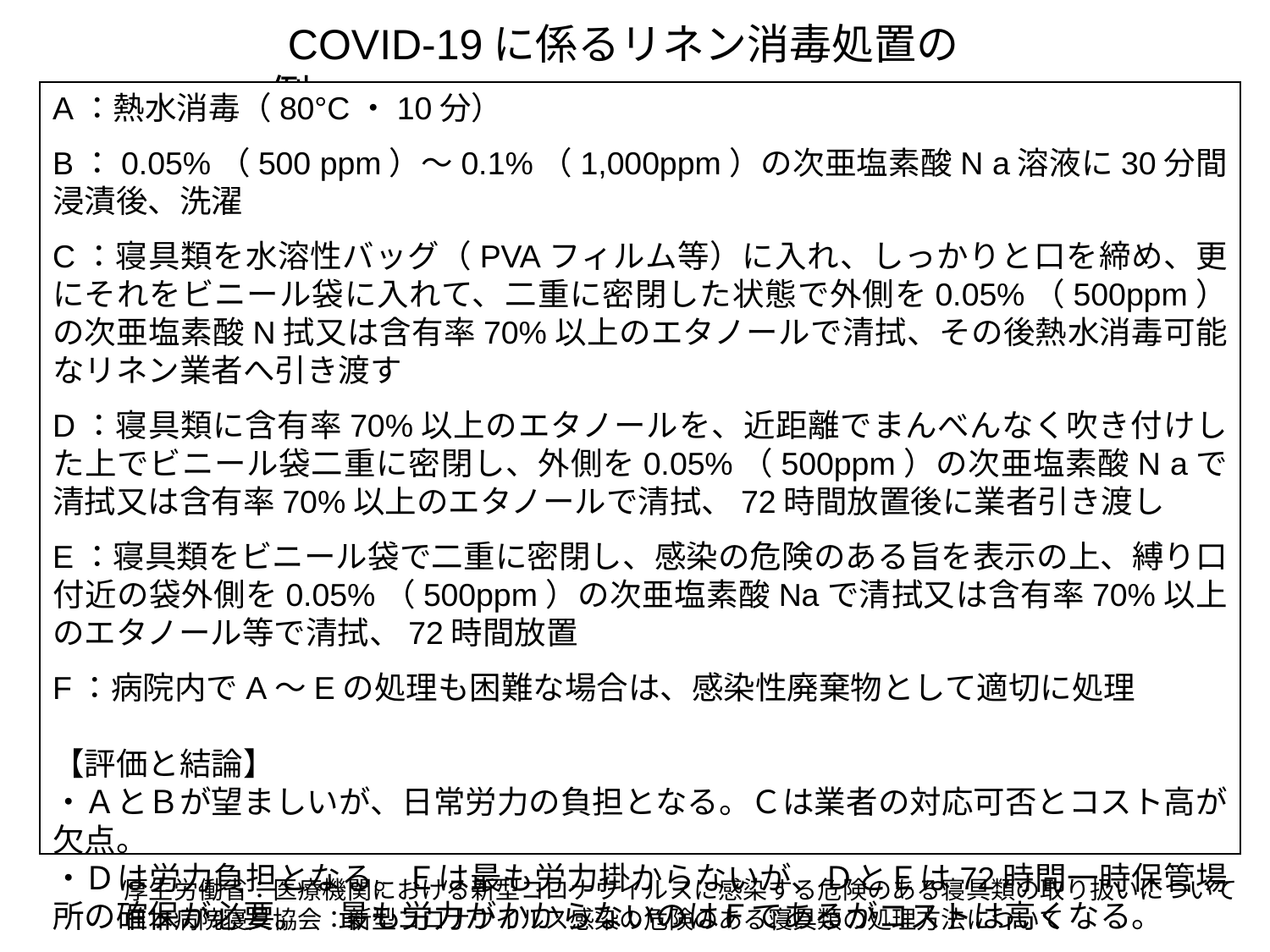

COVID-19に係るリネン消毒処置の例
A：熱水消毒（80°C・10分）

B：0.05%（500 ppm）～0.1%（1,000ppm）の次亜塩素酸N a溶液に30分間浸漬後、洗濯

C：寝具類を水溶性バッグ（PVAフィルム等）に入れ、しっかりと口を締め、更にそれをビニール袋に入れて、二重に密閉した状態で外側を0.05%（500ppm）の次亜塩素酸N拭又は含有率70%以上のエタノールで清拭、その後熱水消毒可能なリネン業者へ引き渡す

D：寝具類に含有率70%以上のエタノールを、近距離でまんべんなく吹き付けした上でビニール袋二重に密閉し、外側を0.05%（500ppm）の次亜塩素酸N aで清拭又は含有率70%以上のエタノールで清拭、72時間放置後に業者引き渡し

E：寝具類をビニール袋で二重に密閉し、感染の危険のある旨を表示の上、縛り口付近の袋外側を0.05%（500ppm）の次亜塩素酸Naで清拭又は含有率70%以上のエタノール等で清拭、72時間放置

F：病院内でA～Eの処理も困難な場合は、感染性廃棄物として適切に処理

【評価と結論】
・ＡとＢが望ましいが、日常労力の負担となる。Ｃは業者の対応可否とコスト高が欠点。
・Ｄは労力負担となる。Ｅは最も労力掛からないが、ＤとＥは72時間一時保管場所の確保が必要。　最も労力がかからないのはＦであるがコストは高くなる。
厚生労働省：医療機関における新型コロナウイルスに感染する危険のある寝具類の取り扱いについて
日本病院寝具協会：新型コロナウイルス感染の危険のある寝具類の処理方法について